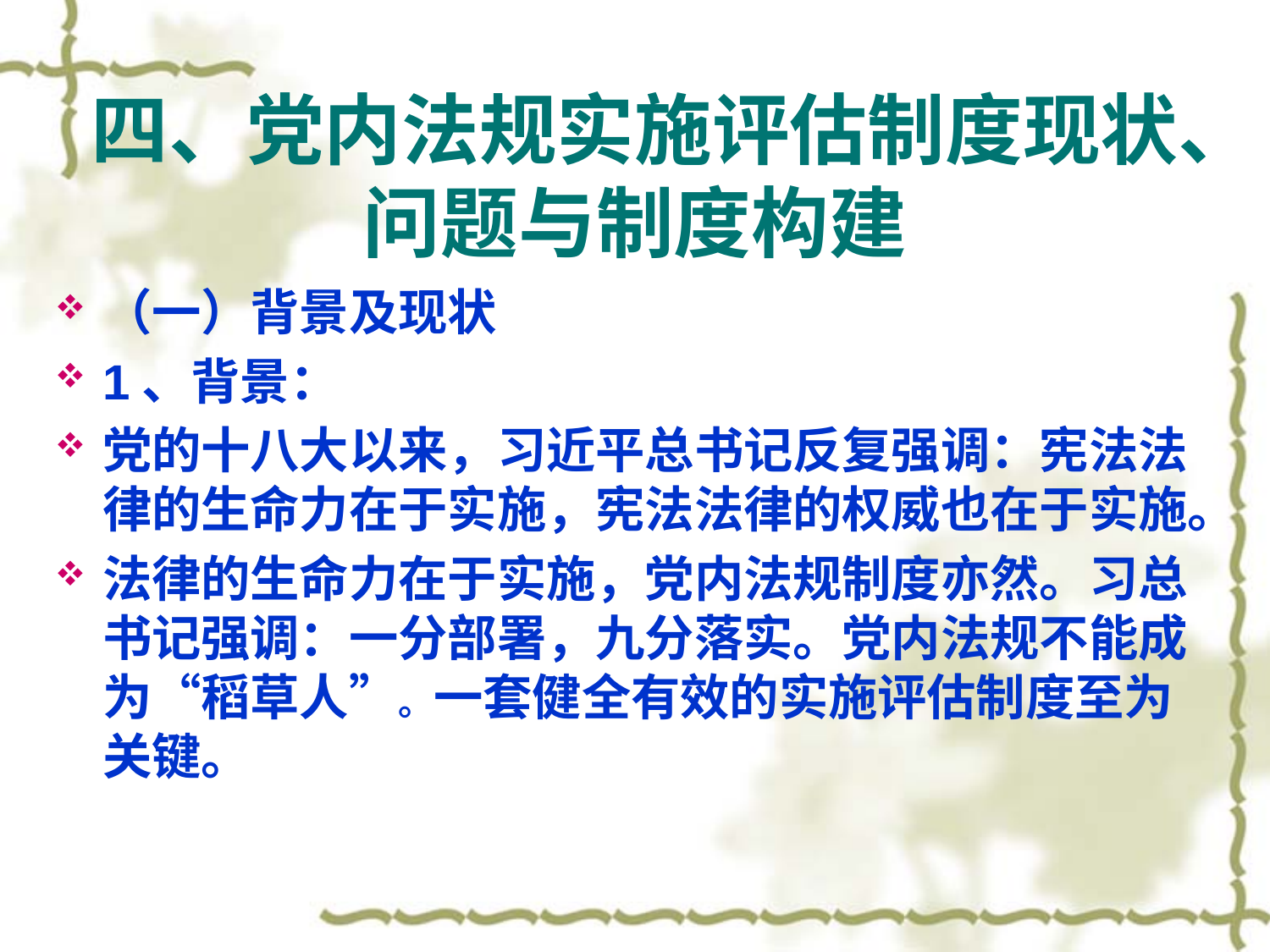

# 四、党内法规实施评估制度现状、问题与制度构建
（一）背景及现状
1、背景：
党的十八大以来，习近平总书记反复强调：宪法法律的生命力在于实施，宪法法律的权威也在于实施。
法律的生命力在于实施，党内法规制度亦然。习总书记强调：一分部署，九分落实。党内法规不能成为“稻草人”。一套健全有效的实施评估制度至为关键。